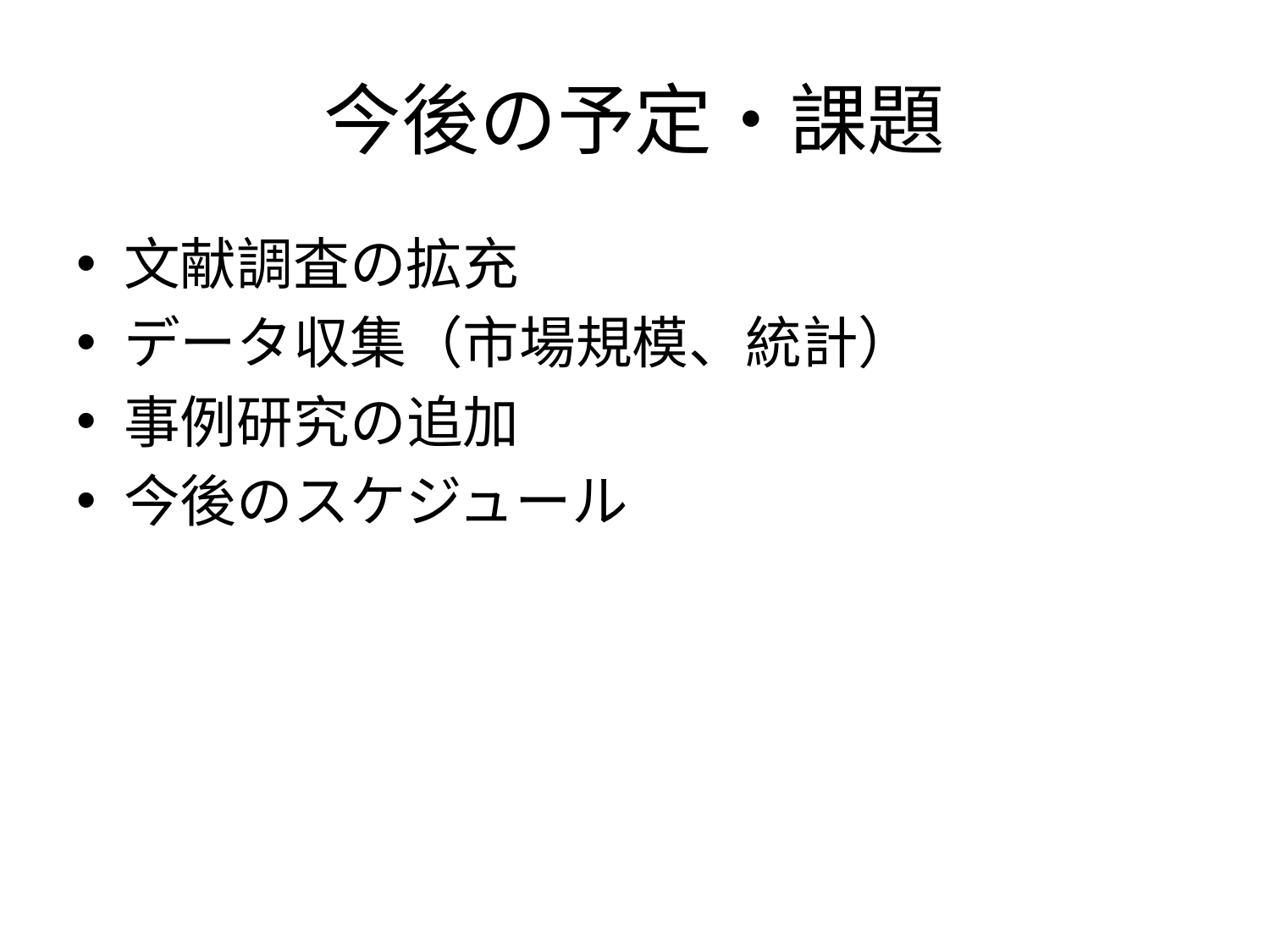

# 今後の予定・課題
文献調査の拡充
データ収集（市場規模、統計）
事例研究の追加
今後のスケジュール